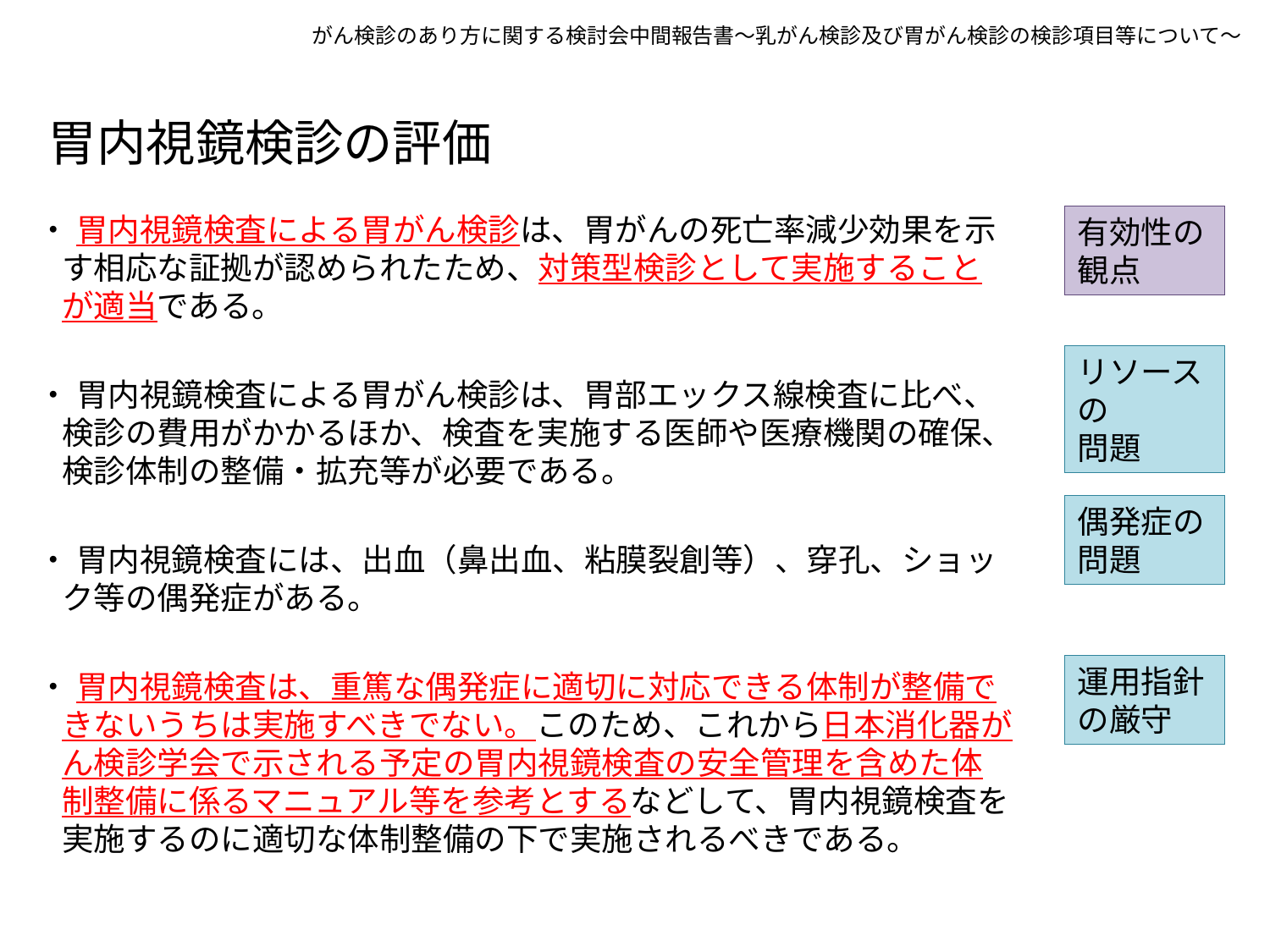

がん検診のあり方に関する検討会中間報告書～乳がん検診及び胃がん検診の検診項目等について～
# 胃内視鏡検診の評価

・ 胃内視鏡検査による胃がん検診は、胃がんの死亡率減少効果を示す相応な証拠が認められたため、対策型検診として実施することが適当である。

・ 胃内視鏡検査による胃がん検診は、胃部エックス線検査に比べ、検診の費用がかかるほか、検査を実施する医師や医療機関の確保、検診体制の整備・拡充等が必要である。

・ 胃内視鏡検査には、出血（鼻出血、粘膜裂創等）、穿孔、ショック等の偶発症がある。

・ 胃内視鏡検査は、重篤な偶発症に適切に対応できる体制が整備できないうちは実施すべきでない。このため、これから日本消化器がん検診学会で示される予定の胃内視鏡検査の安全管理を含めた体制整備に係るマニュアル等を参考とするなどして、胃内視鏡検査を実施するのに適切な体制整備の下で実施されるべきである。
有効性の
観点
リソースの
問題
偶発症の
問題
運用指針
の厳守